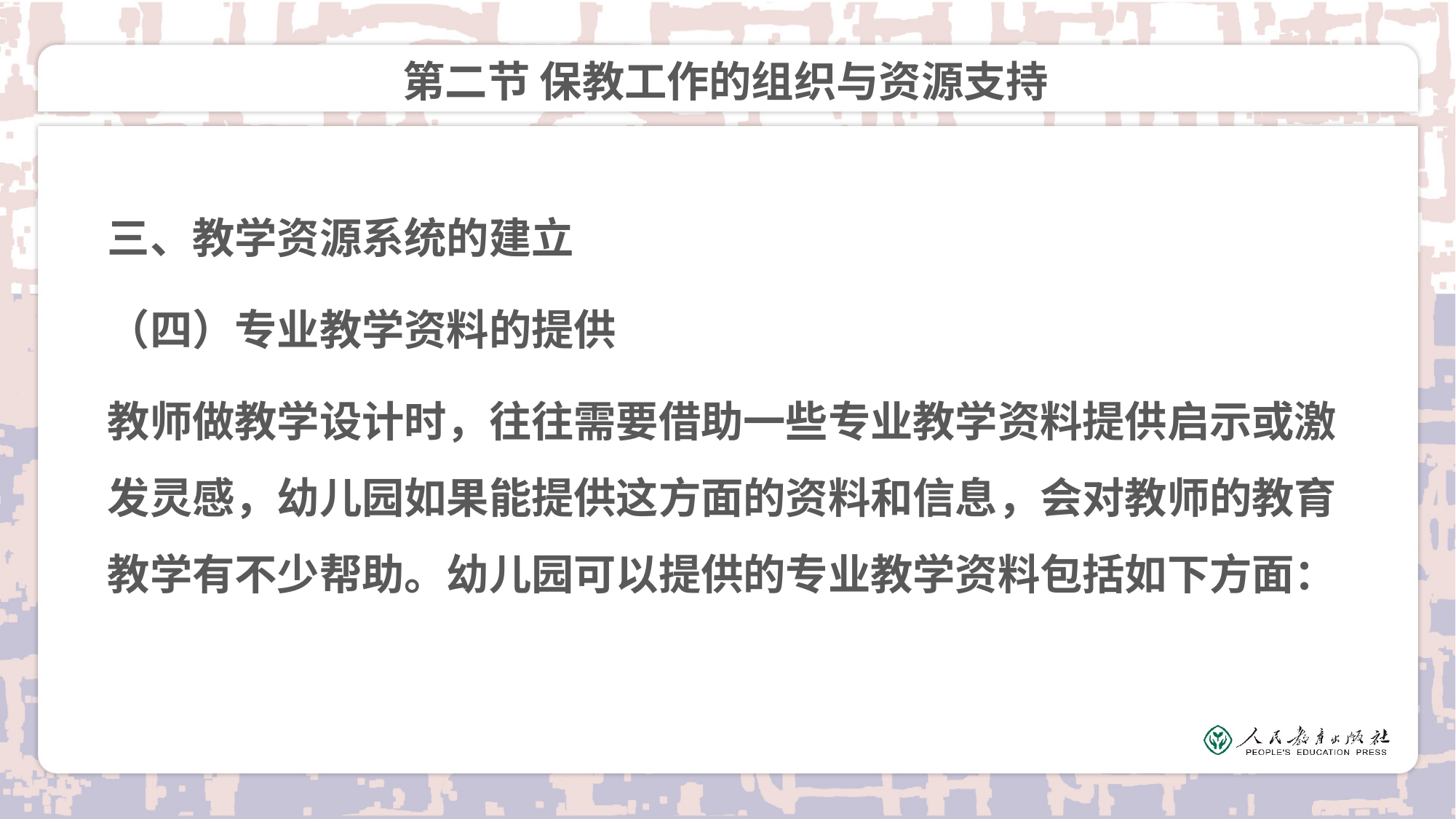

# 第二节 保教工作的组织与资源支持
三、教学资源系统的建立
（四）专业教学资料的提供
教师做教学设计时，往往需要借助一些专业教学资料提供启示或激发灵感，幼儿园如果能提供这方面的资料和信息，会对教师的教育教学有不少帮助。幼儿园可以提供的专业教学资料包括如下方面：